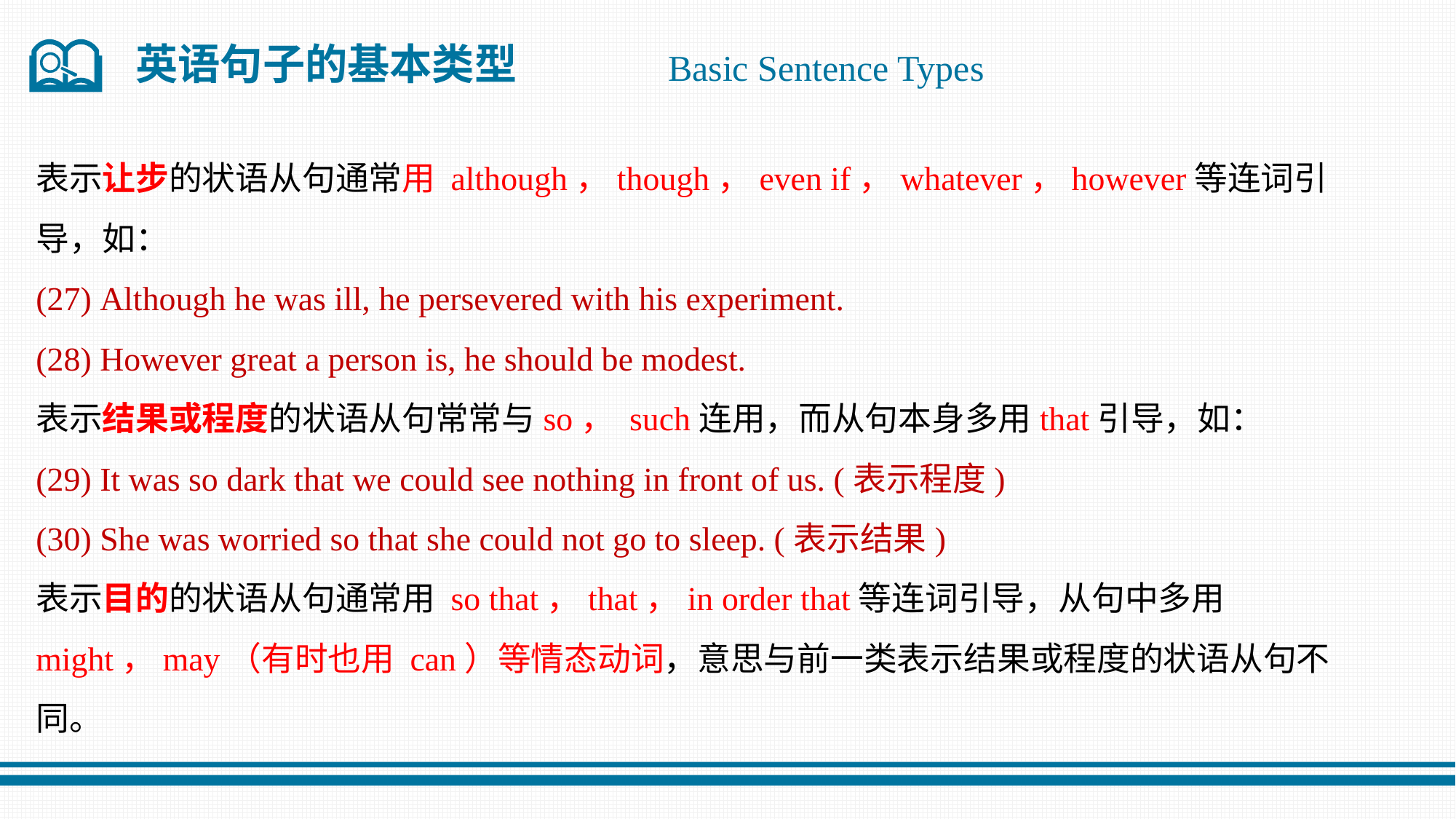

英语句子的基本类型
Basic Sentence Types
表示让步的状语从句通常用 although，though，even if，whatever，however等连词引
导，如：
(27) Although he was ill, he persevered with his experiment.
(28) However great a person is, he should be modest.
表示结果或程度的状语从句常常与so， such连用，而从句本身多用that引导，如：
(29) It was so dark that we could see nothing in front of us. (表示程度)
(30) She was worried so that she could not go to sleep. (表示结果)
表示目的的状语从句通常用 so that，that，in order that等连词引导，从句中多用
might，may（有时也用 can）等情态动词，意思与前一类表示结果或程度的状语从句不
同。